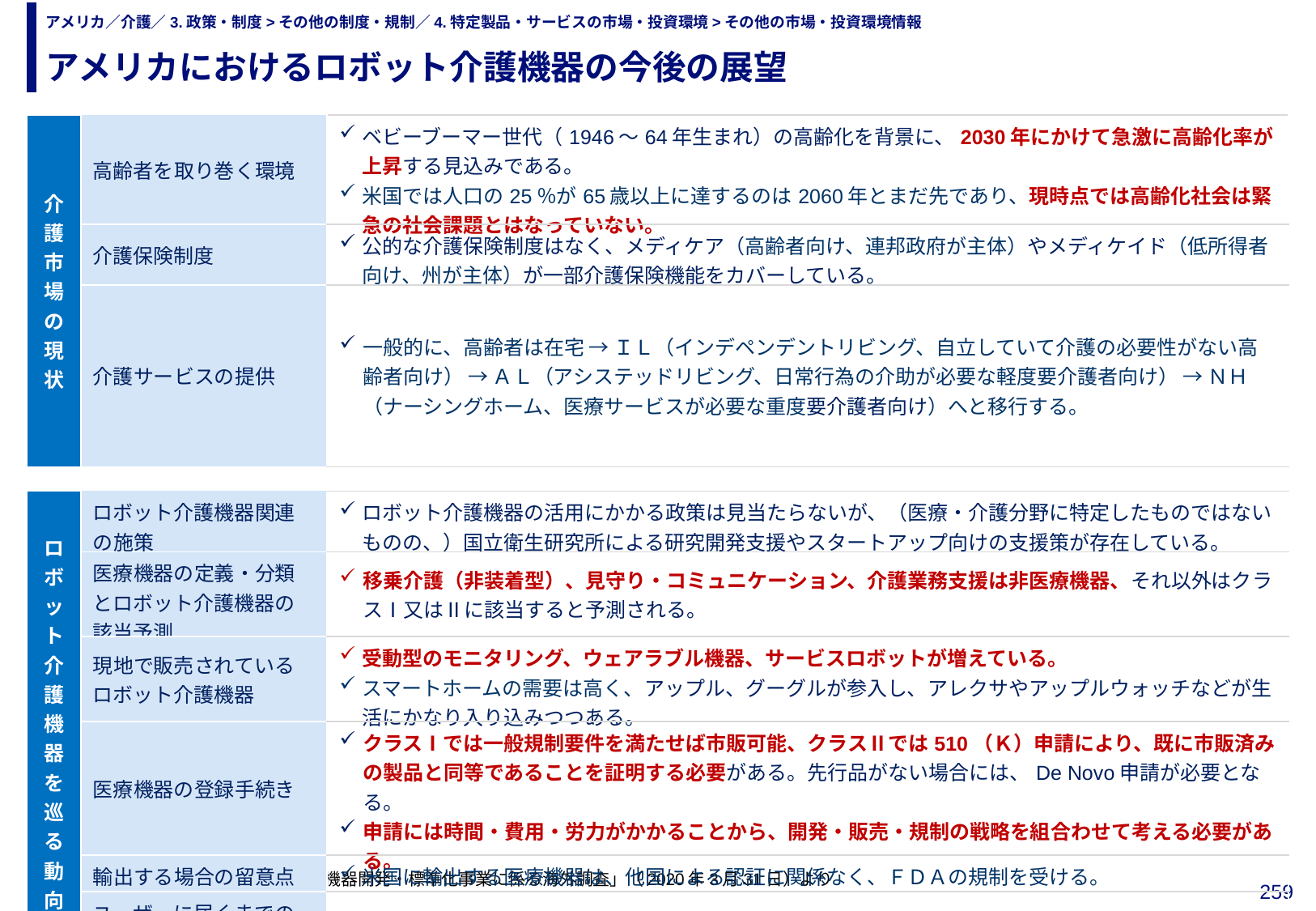

アメリカにおけるロボット介護機器の今後の展望
# アメリカ／介護／3.政策・制度>その他の制度・規制／4.特定製品・サービスの市場・投資環境>その他の市場・投資環境情報
| 介護市場の現状 | 高齢者を取り巻く環境 | ベビーブーマー世代（1946～64年生まれ）の高齢化を背景に、2030年にかけて急激に高齢化率が上昇する見込みである。 米国では人口の25％が65歳以上に達するのは2060年とまだ先であり、現時点では高齢化社会は緊急の社会課題とはなっていない。 |
| --- | --- | --- |
|  | 介護保険制度 | 公的な介護保険制度はなく、メディケア（高齢者向け、連邦政府が主体）やメディケイド（低所得者向け、州が主体）が一部介護保険機能をカバーしている。 |
|  | 介護サービスの提供 | 一般的に、高齢者は在宅 → ＩＬ（インデペンデントリビング、自立していて介護の必要性がない高齢者向け） → ＡＬ（アシステッドリビング、日常行為の介助が必要な軽度要介護者向け） → ＮＨ（ナーシングホーム、医療サービスが必要な重度要介護者向け）へと移行する。 |
|  |  |  |
| ロボット介護機器を巡る動向 | ロボット介護機器関連の施策 | ロボット介護機器の活用にかかる政策は見当たらないが、（医療・介護分野に特定したものではないものの、）国立衛生研究所による研究開発支援やスタートアップ向けの支援策が存在している。 |
|  | 医療機器の定義・分類とロボット介護機器の 該当予測 | 移乗介護（非装着型）、見守り・コミュニケーション、介護業務支援は非医療機器、それ以外はクラスⅠ又はⅡに該当すると予測される。 |
|  | 現地で販売されている ロボット介護機器 | 受動型のモニタリング、ウェアラブル機器、サービスロボットが増えている。 スマートホームの需要は高く、アップル、グーグルが参入し、アレクサやアップルウォッチなどが生活にかなり入り込みつつある。 |
|  | 医療機器の登録手続き | クラスⅠでは一般規制要件を満たせば市販可能、クラスⅡでは510（Ｋ）申請により、既に市販済みの製品と同等であることを証明する必要がある。先行品がない場合には、De Novo申請が必要となる。 申請には時間・費用・労力がかかることから、開発・販売・規制の戦略を組合わせて考える必要がある。 |
|  | 輸出する場合の留意点 | 米国に輸出する医療機器は、他国による認証に関係なく、ＦＤＡの規制を受ける。 |
|  | ユーザーに届くまでの 流通ルート | 非医療機器の場合は、販売資格なく、実店舗又はネットショップ等で自由に販売ができる。 |
出所）日本経済研究所「ロボット介護機器開発・標準化事業に係る海外調査」（2020年3月31日）より